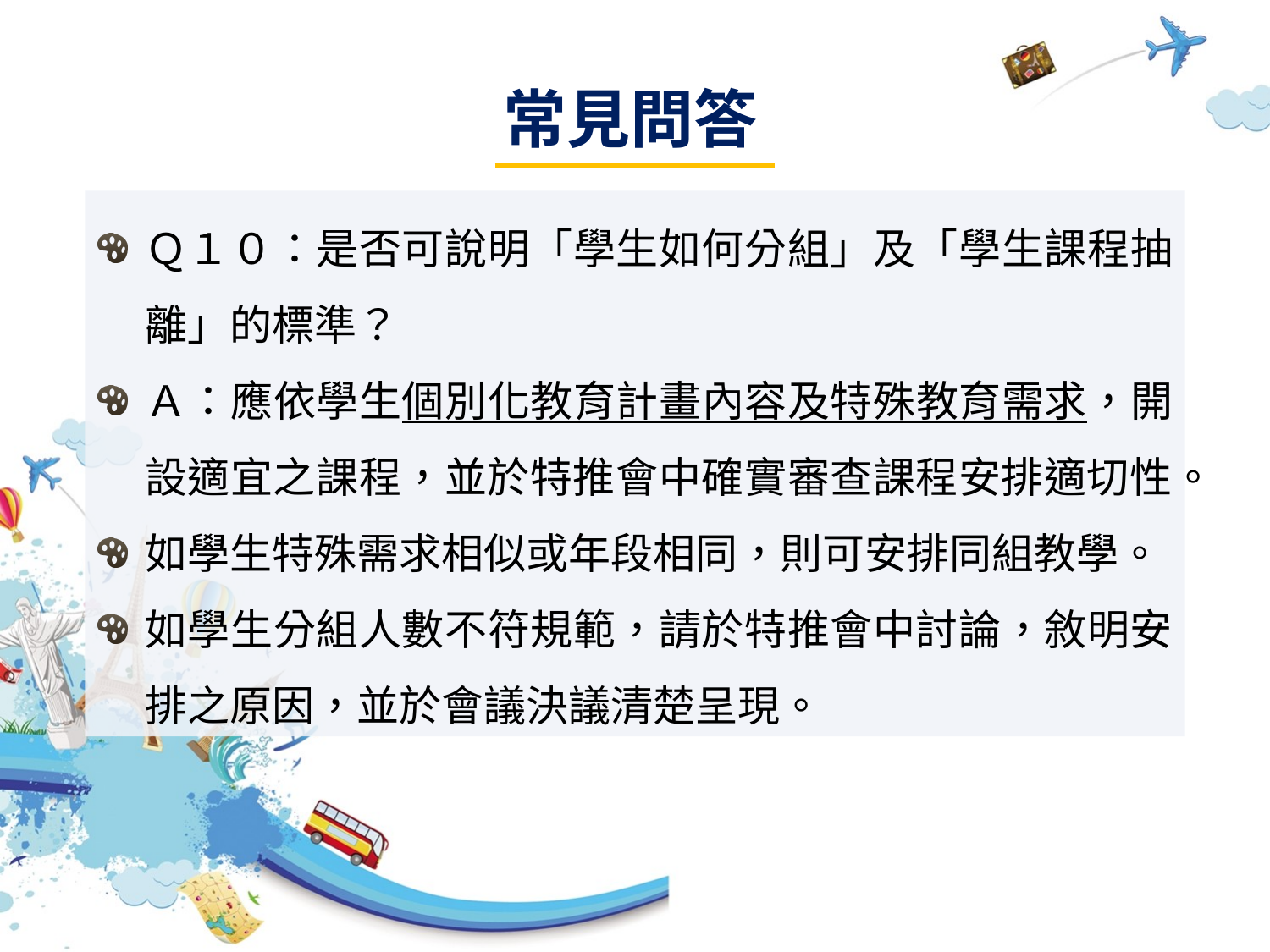

# 常見問答
Ｑ１０：是否可說明「學生如何分組」及「學生課程抽離」的標準？
Ａ：應依學生個別化教育計畫內容及特殊教育需求，開設適宜之課程，並於特推會中確實審查課程安排適切性。
如學生特殊需求相似或年段相同，則可安排同組教學。
如學生分組人數不符規範，請於特推會中討論，敘明安排之原因，並於會議決議清楚呈現。